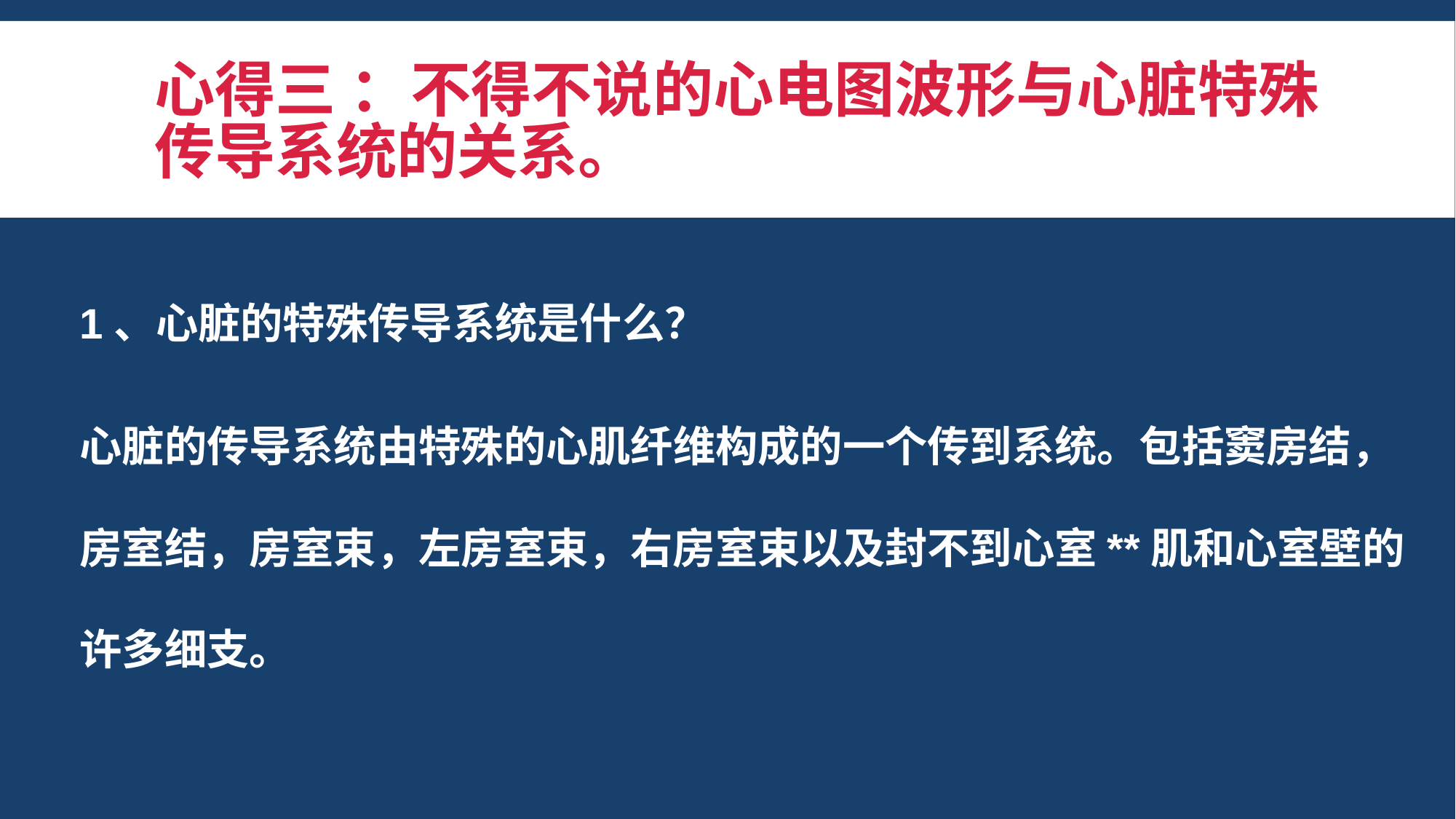

# 心得三 ：不得不说的心电图波形与心脏特殊传导系统的关系。
1、心脏的特殊传导系统是什么？
心脏的传导系统由特殊的心肌纤维构成的一个传到系统。包括窦房结，房室结，房室束，左房室束，右房室束以及封不到心室**肌和心室壁的许多细支。